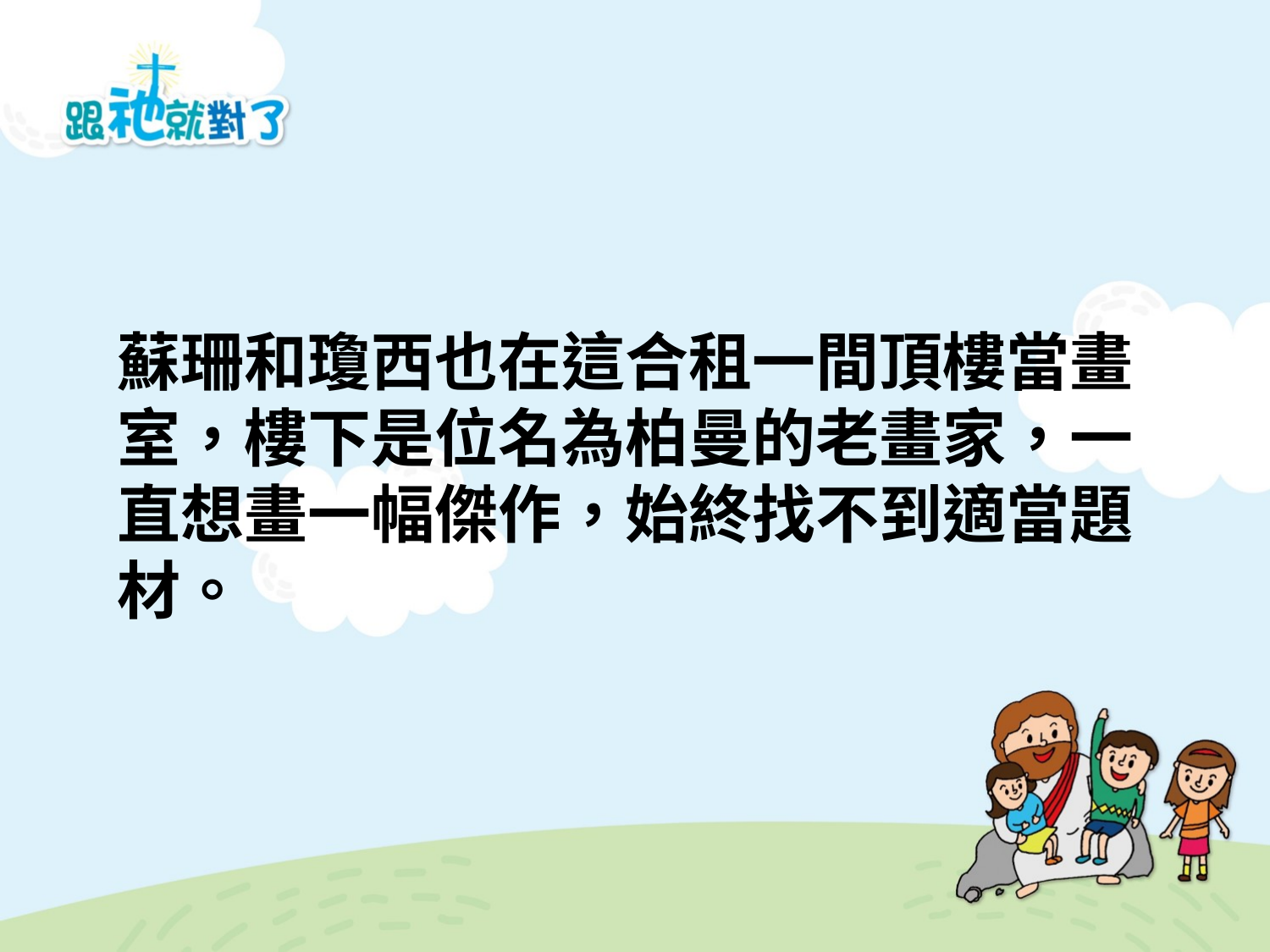

蘇珊和瓊西也在這合租一間頂樓當畫室，樓下是位名為柏曼的老畫家，一直想畫一幅傑作，始終找不到適當題材。